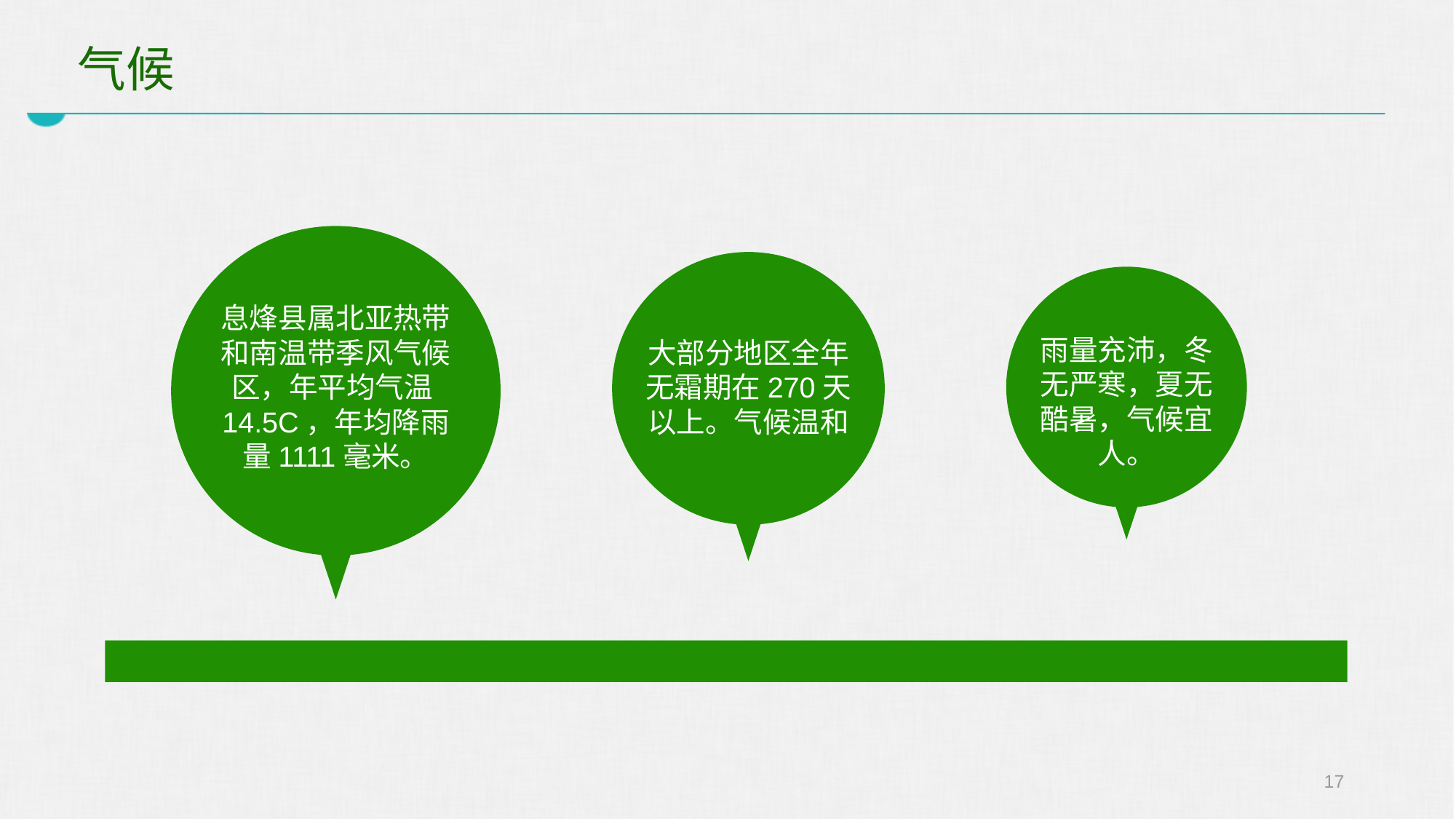

# 气候

息烽县属北亚热带和南温带季风气候区，年平均气温14.5C，年均降雨量1111毫米。

大部分地区全年无霜期在270天以上。气候温和

雨量充沛，冬无严寒，夏无酷暑，气候宜人。

17